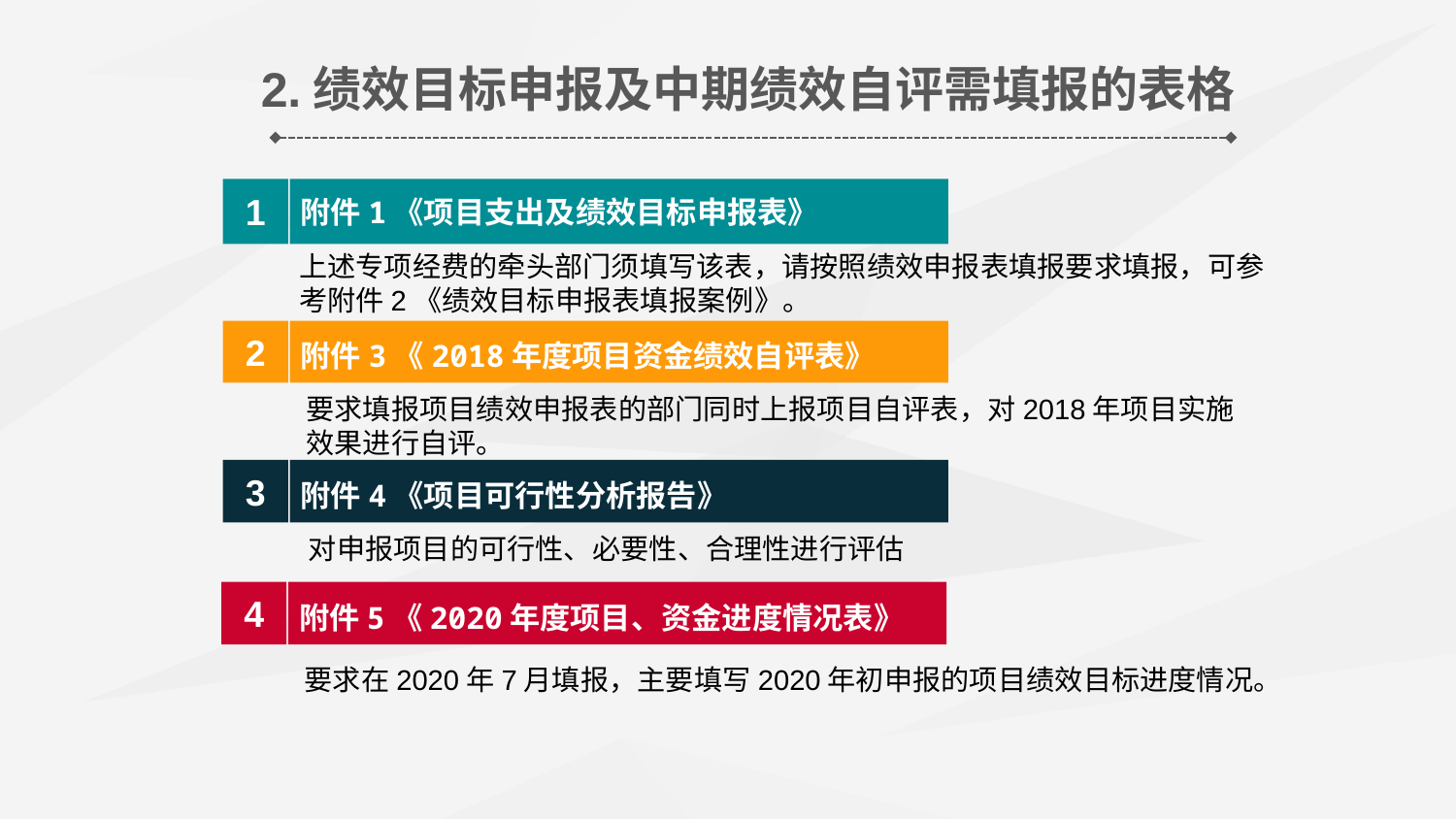

2.绩效目标申报及中期绩效自评需填报的表格
1
附件1《项目支出及绩效目标申报表》
上述专项经费的牵头部门须填写该表，请按照绩效申报表填报要求填报，可参考附件2《绩效目标申报表填报案例》。
2
附件3《2018年度项目资金绩效自评表》
要求填报项目绩效申报表的部门同时上报项目自评表，对2018年项目实施效果进行自评。
3
附件4《项目可行性分析报告》
对申报项目的可行性、必要性、合理性进行评估
4
附件5《2020年度项目、资金进度情况表》
要求在2020年7月填报，主要填写2020年初申报的项目绩效目标进度情况。